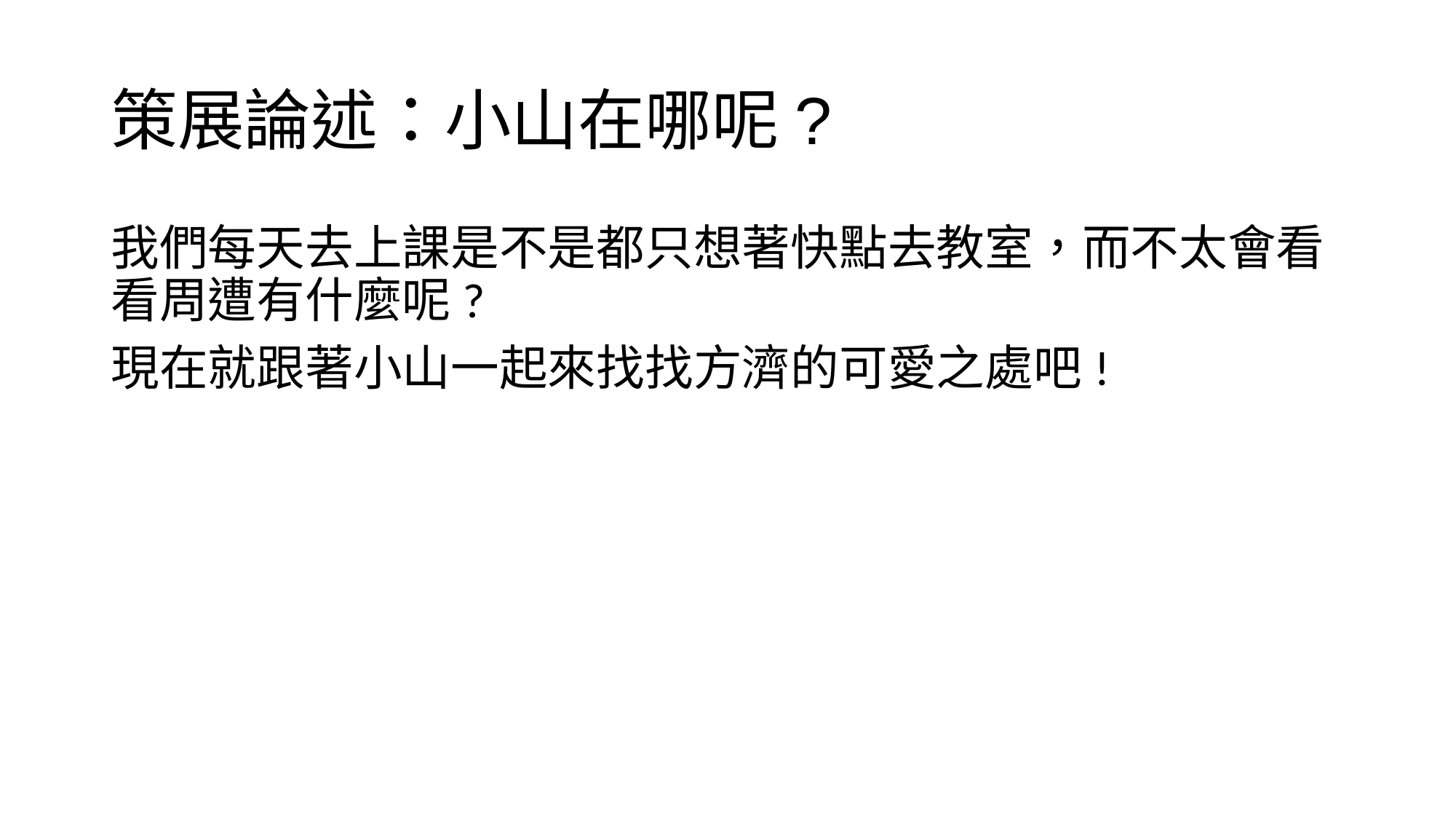

# 策展論述：小山在哪呢?
我們每天去上課是不是都只想著快點去教室，而不太會看看周遭有什麼呢?
現在就跟著小山一起來找找方濟的可愛之處吧!